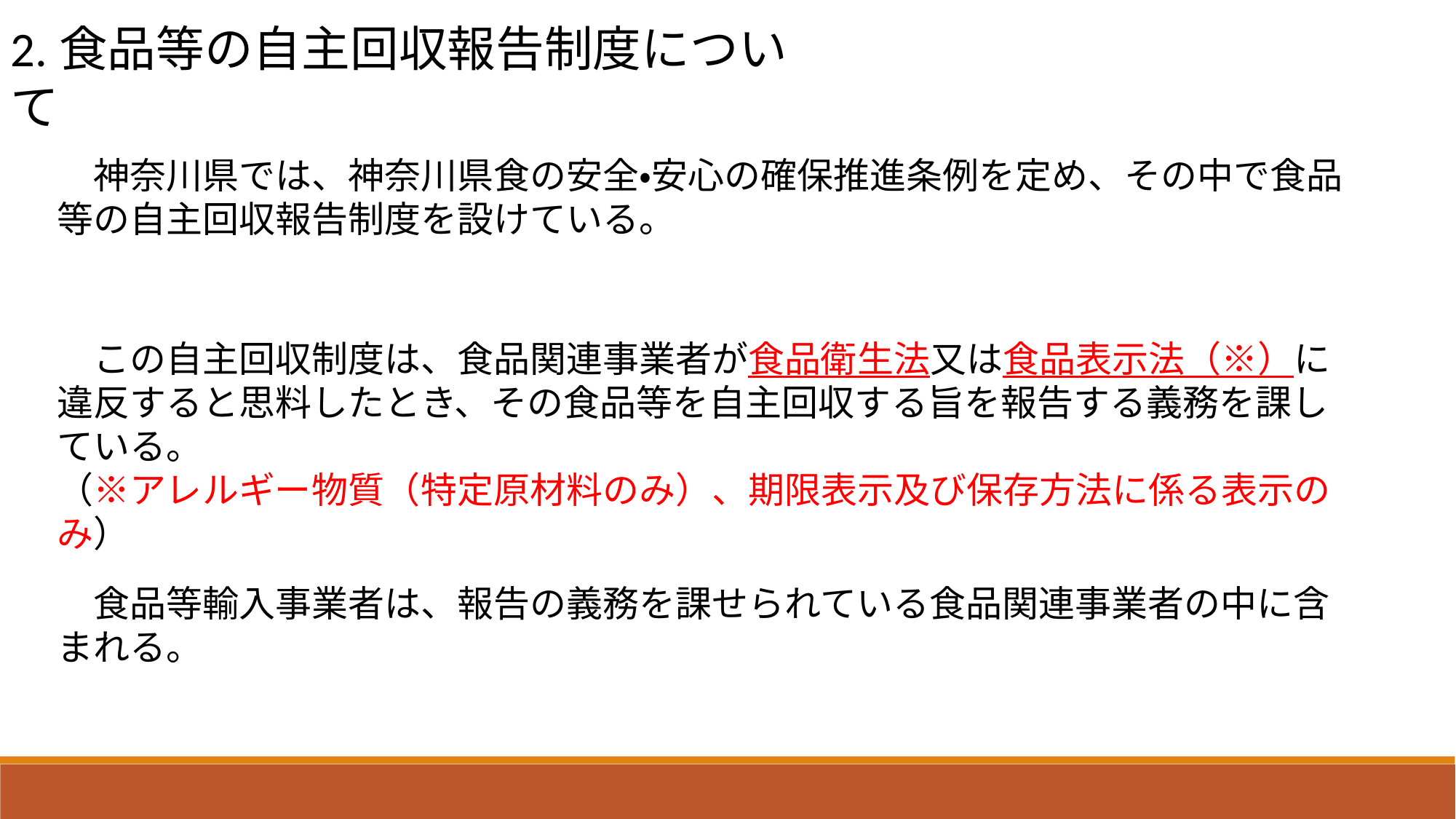

2.食品等の自主回収報告制度について
　神奈川県では、神奈川県食の安全・安心の確保推進条例を定め、その中で食品等の自主回収報告制度を設けている。
　この自主回収制度は、食品関連事業者が食品衛生法又は食品表示法（※）に違反すると思料したとき、その食品等を自主回収する旨を報告する義務を課している。
（※アレルギー物質（特定原材料のみ）、期限表示及び保存方法に係る表示のみ）
　食品等輸入事業者は、報告の義務を課せられている食品関連事業者の中に含まれる。